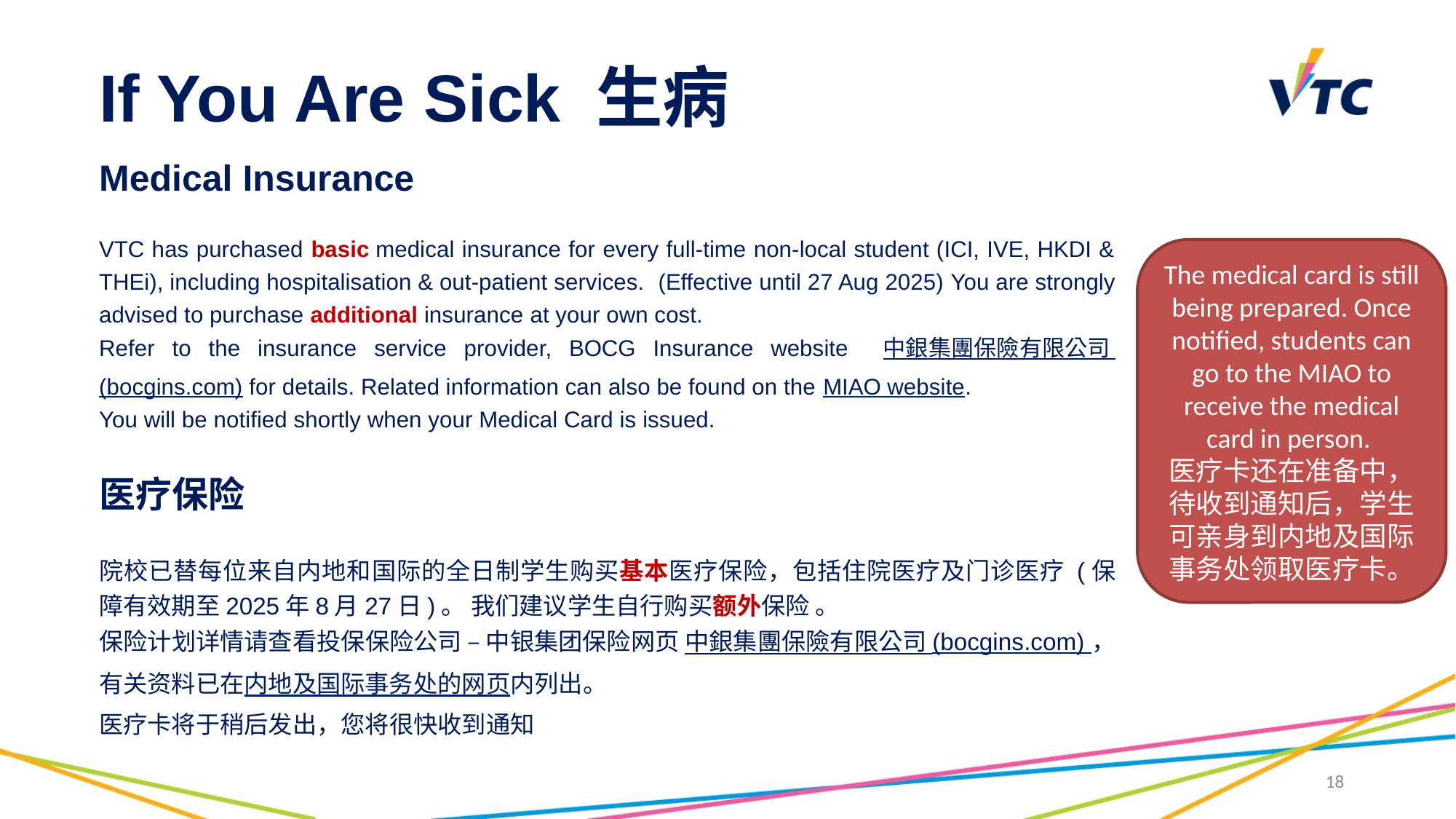

# If You Are Sick 生病
Medical Insurance

VTC has purchased basic medical insurance for every full-time non-local student (ICI, IVE, HKDI & THEi), including hospitalisation & out-patient services.  (Effective until 27 Aug 2025) You are strongly advised to purchase additional insurance at your own cost.
Refer to the insurance service provider, BOCG Insurance website 中銀集團保險有限公司 (bocgins.com) for details. Related information can also be found on the MIAO website.
You will be notified shortly when your Medical Card is issued.

医疗保险

院校已替每位来自内地和国际的全日制学生购买基本医疗保险，包括住院医疗及门诊医疗 (保障有效期至2025年8月27日)。 我们建议学生自行购买额外保险 。
保险计划详情请查看投保保险公司 – 中银集团保险网页 中銀集團保險有限公司 (bocgins.com) ，有关资料已在内地及国际事务处的网页内列出。
医疗卡将于稍后发出，您将很快收到通知
The medical card is still being prepared. Once notified, students can go to the MIAO to receive the medical card in person.
医疗卡还在准备中，待收到通知后，学生可亲身到内地及国际事务处领取医疗卡。
18